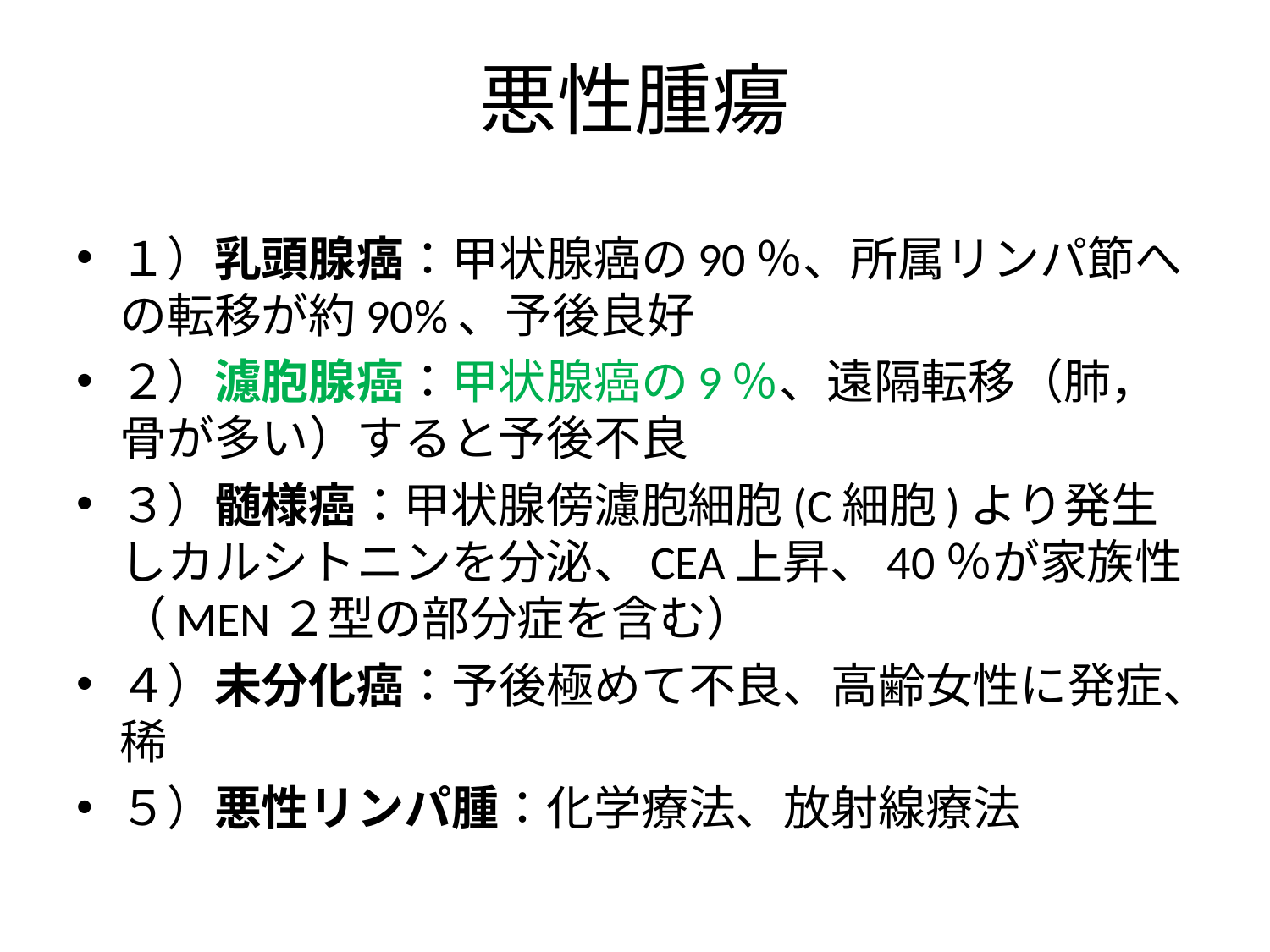

# 悪性腫瘍
１）乳頭腺癌：甲状腺癌の90％、所属リンパ節への転移が約90%、予後良好
２）濾胞腺癌：甲状腺癌の9％、遠隔転移（肺，骨が多い）すると予後不良
３）髄様癌：甲状腺傍濾胞細胞(C細胞)より発生しカルシトニンを分泌、CEA上昇、40％が家族性（MEN２型の部分症を含む）
４）未分化癌：予後極めて不良、高齢女性に発症、稀
５）悪性リンパ腫：化学療法、放射線療法